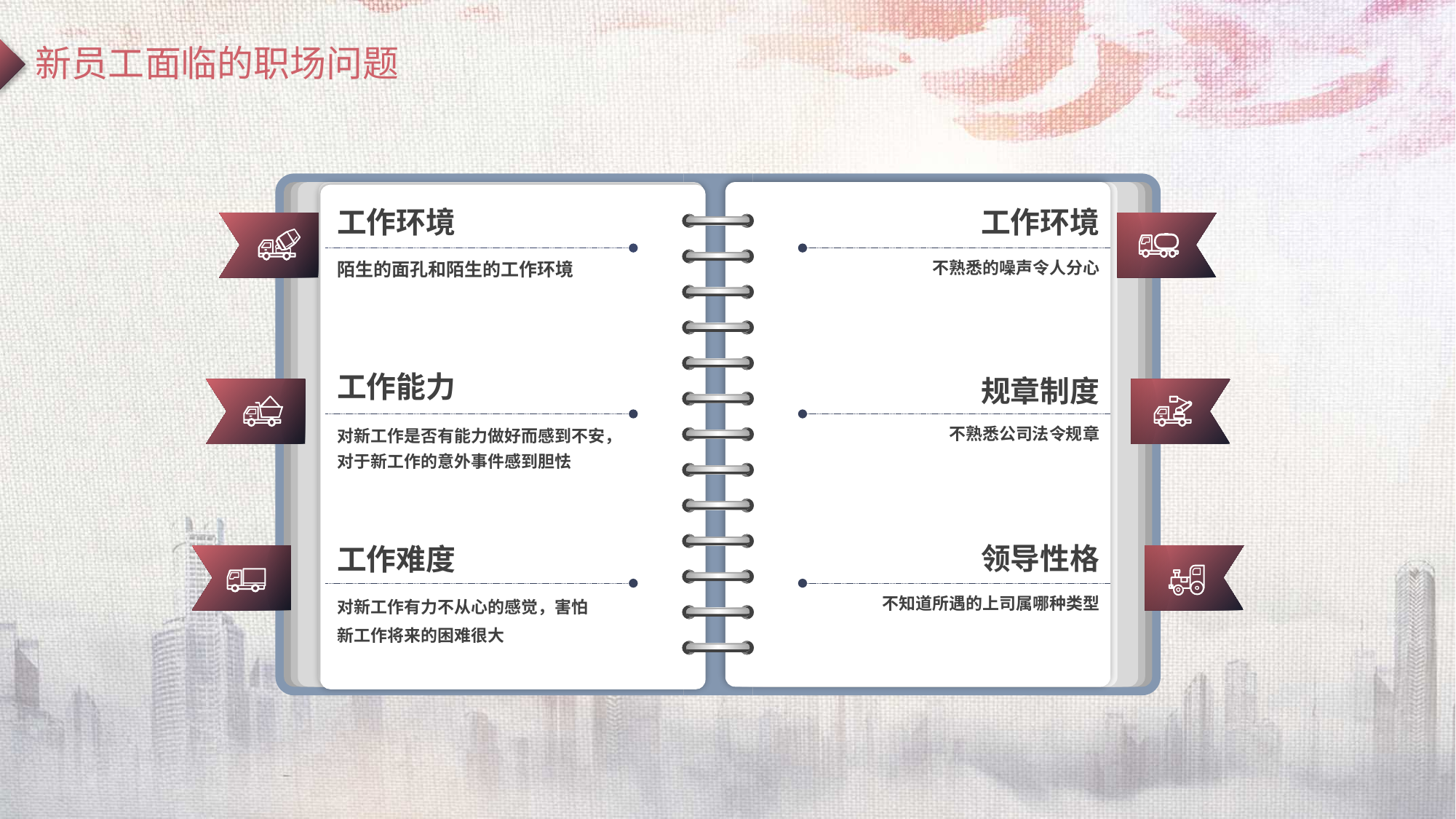

新员工面临的职场问题

工作环境
工作环境

陌生的面孔和陌生的工作环境
不熟悉的噪声令人分心
工作能力
规章制度

对新工作是否有能力做好而感到不安，对于新工作的意外事件感到胆怯
不熟悉公司法令规章
领导性格
工作难度

对新工作有力不从心的感觉，害怕新工作将来的困难很大
不知道所遇的上司属哪种类型